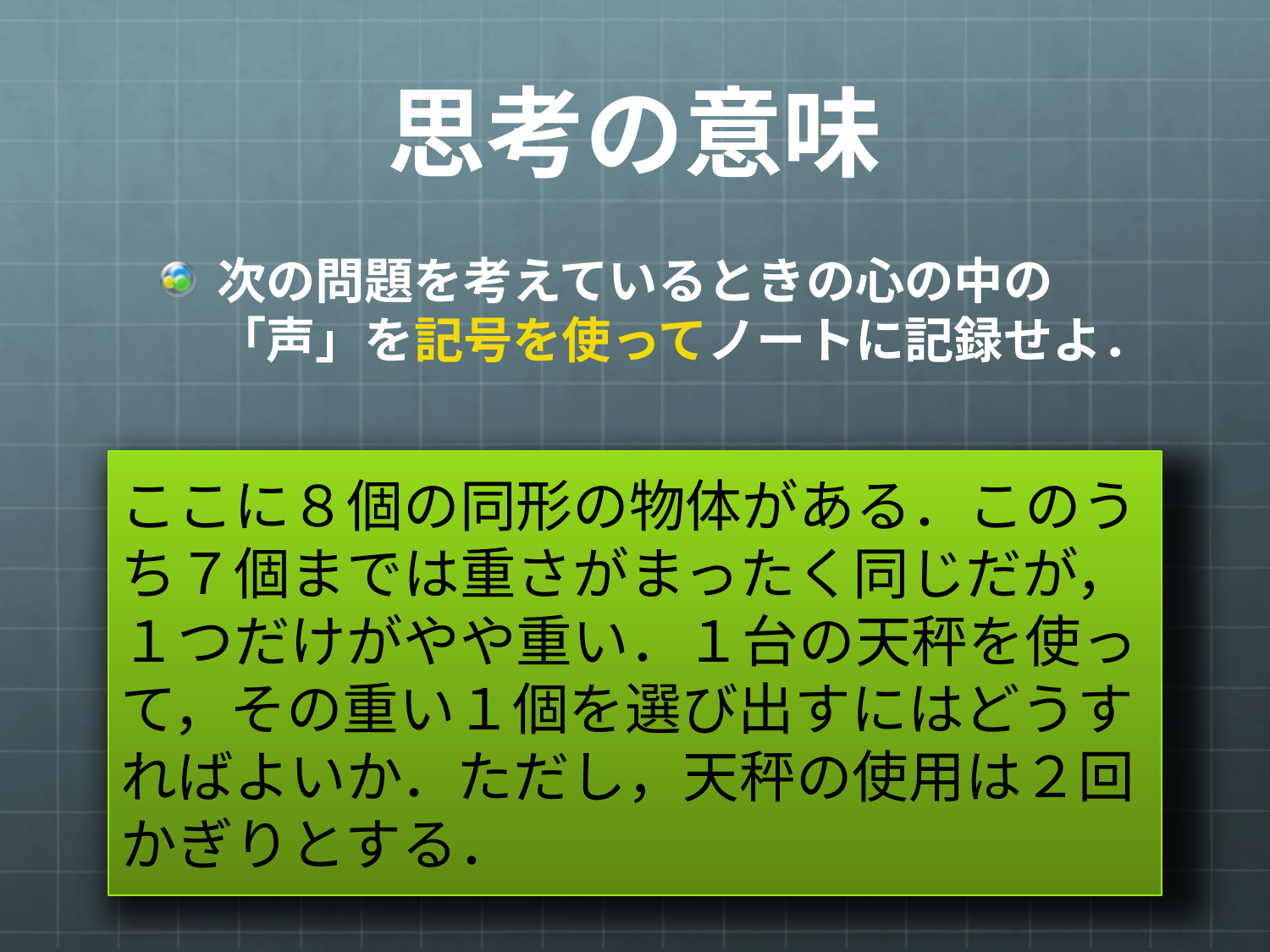

# 思考の意味
次の問題を考えているときの心の中の「声」を記号を使ってノートに記録せよ．
ここに８個の同形の物体がある．このうち７個までは重さがまったく同じだが，１つだけがやや重い．１台の天秤を使って，その重い１個を選び出すにはどうすればよいか．ただし，天秤の使用は２回かぎりとする．